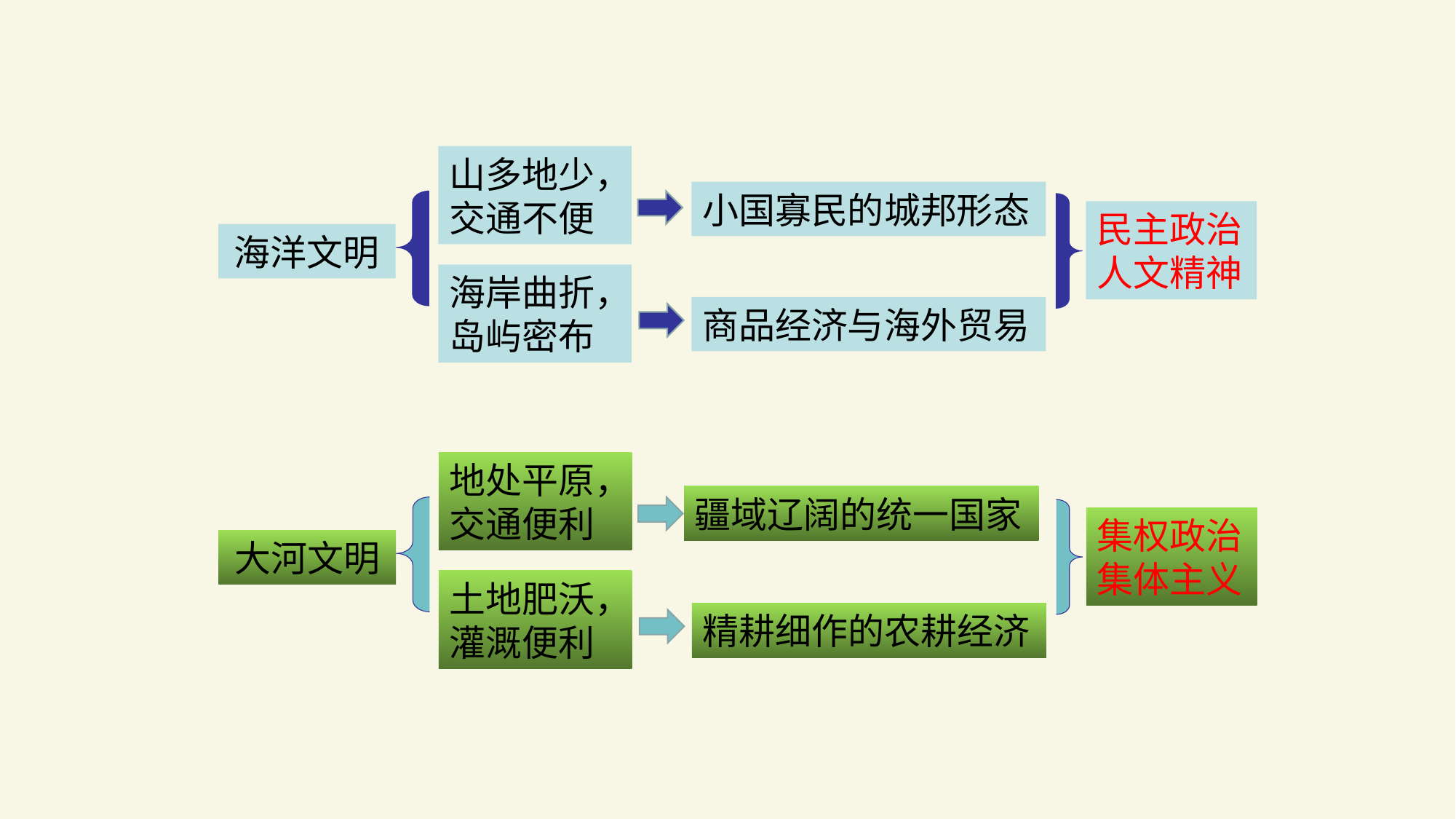

山多地少，
交通不便
小国寡民的城邦形态

民主政治
人文精神
海洋文明
海岸曲折，
岛屿密布
商品经济与海外贸易

地处平原，
交通便利
疆域辽阔的统一国家

集权政治
集体主义
大河文明
土地肥沃，
灌溉便利
精耕细作的农耕经济